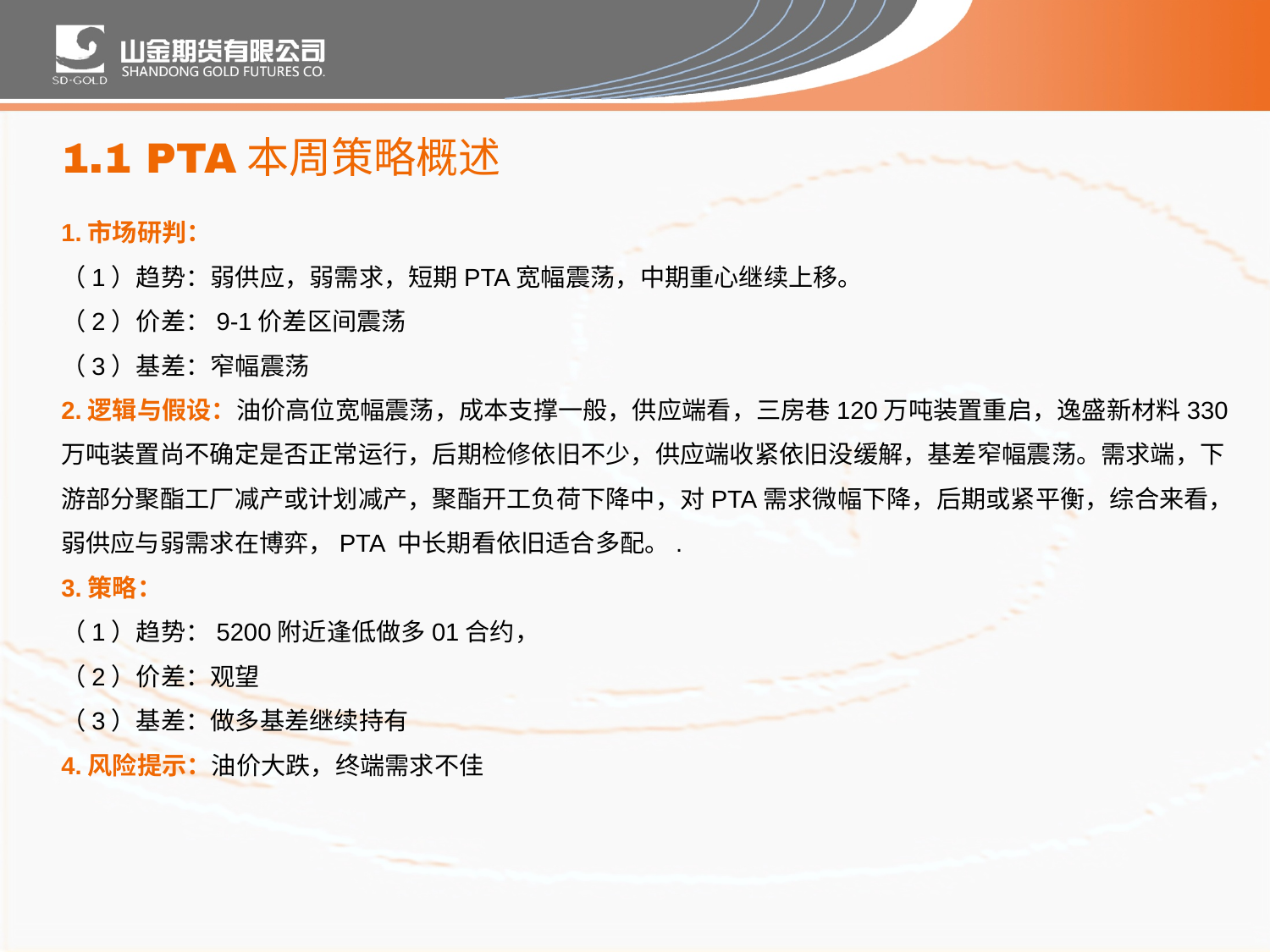

# 1.1 PTA本周策略概述
1.市场研判：
（1）趋势：弱供应，弱需求，短期PTA宽幅震荡，中期重心继续上移。
（2）价差：9-1价差区间震荡
（3）基差：窄幅震荡
2.逻辑与假设：油价高位宽幅震荡，成本支撑一般，供应端看，三房巷120万吨装置重启，逸盛新材料330万吨装置尚不确定是否正常运行，后期检修依旧不少，供应端收紧依旧没缓解，基差窄幅震荡。需求端，下游部分聚酯工厂减产或计划减产，聚酯开工负荷下降中，对PTA需求微幅下降，后期或紧平衡，综合来看，弱供应与弱需求在博弈，PTA 中长期看依旧适合多配。.
3.策略：
（1）趋势：5200附近逢低做多01合约，
（2）价差：观望
（3）基差：做多基差继续持有
4.风险提示：油价大跌，终端需求不佳